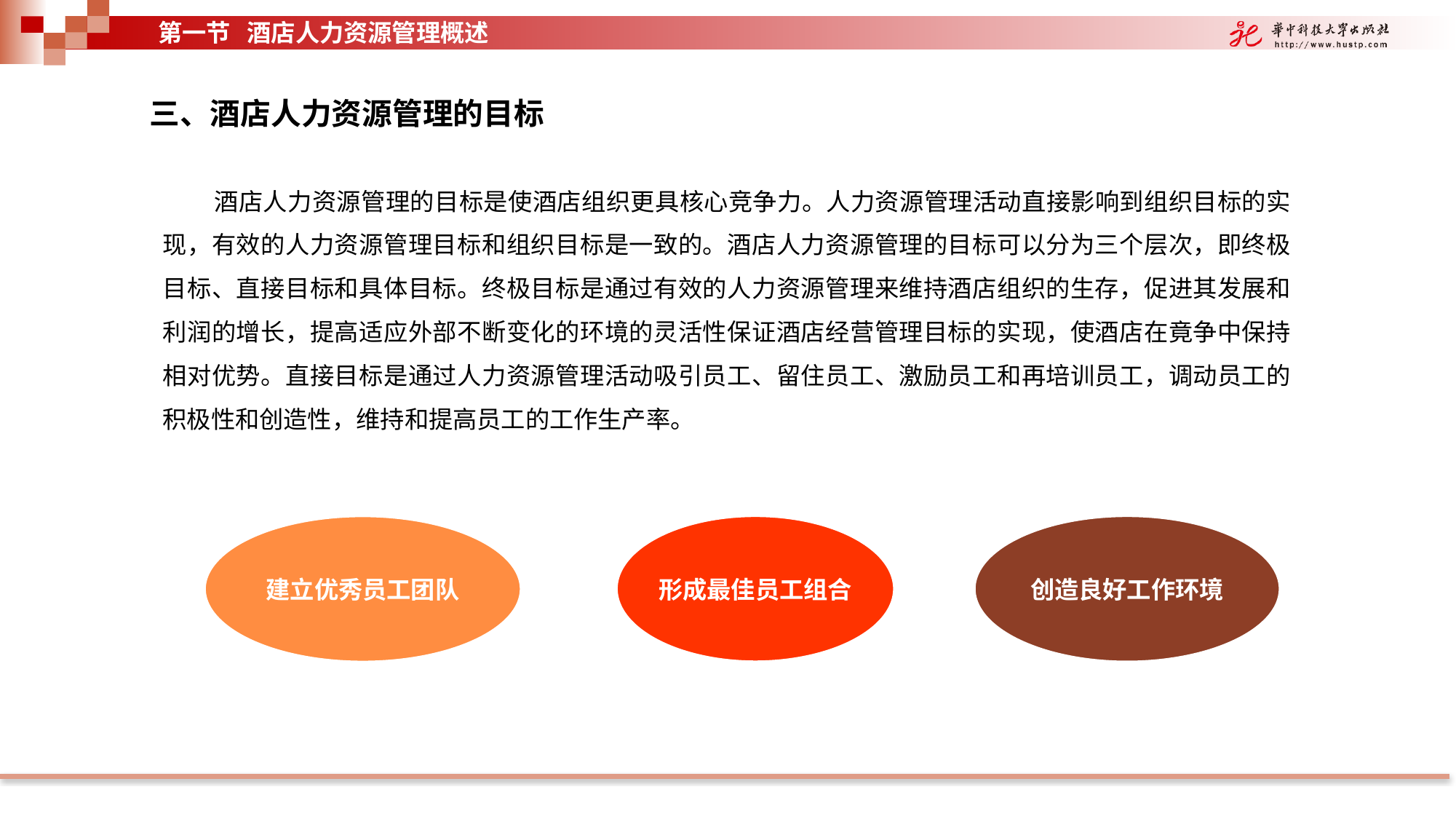

第一节   酒店人力资源管理概述
三、酒店人力资源管理的目标
酒店人力资源管理的目标是使酒店组织更具核心竞争力。人力资源管理活动直接影响到组织目标的实现，有效的人力资源管理目标和组织目标是一致的。酒店人力资源管理的目标可以分为三个层次，即终极目标、直接目标和具体目标。终极目标是通过有效的人力资源管理来维持酒店组织的生存，促进其发展和利润的增长，提高适应外部不断变化的环境的灵活性保证酒店经营管理目标的实现，使酒店在竟争中保持相对优势。直接目标是通过人力资源管理活动吸引员工、留住员工、激励员工和再培训员工，调动员工的积极性和创造性，维持和提高员工的工作生产率。
形成最佳员工组合
创造良好工作环境
建立优秀员工团队